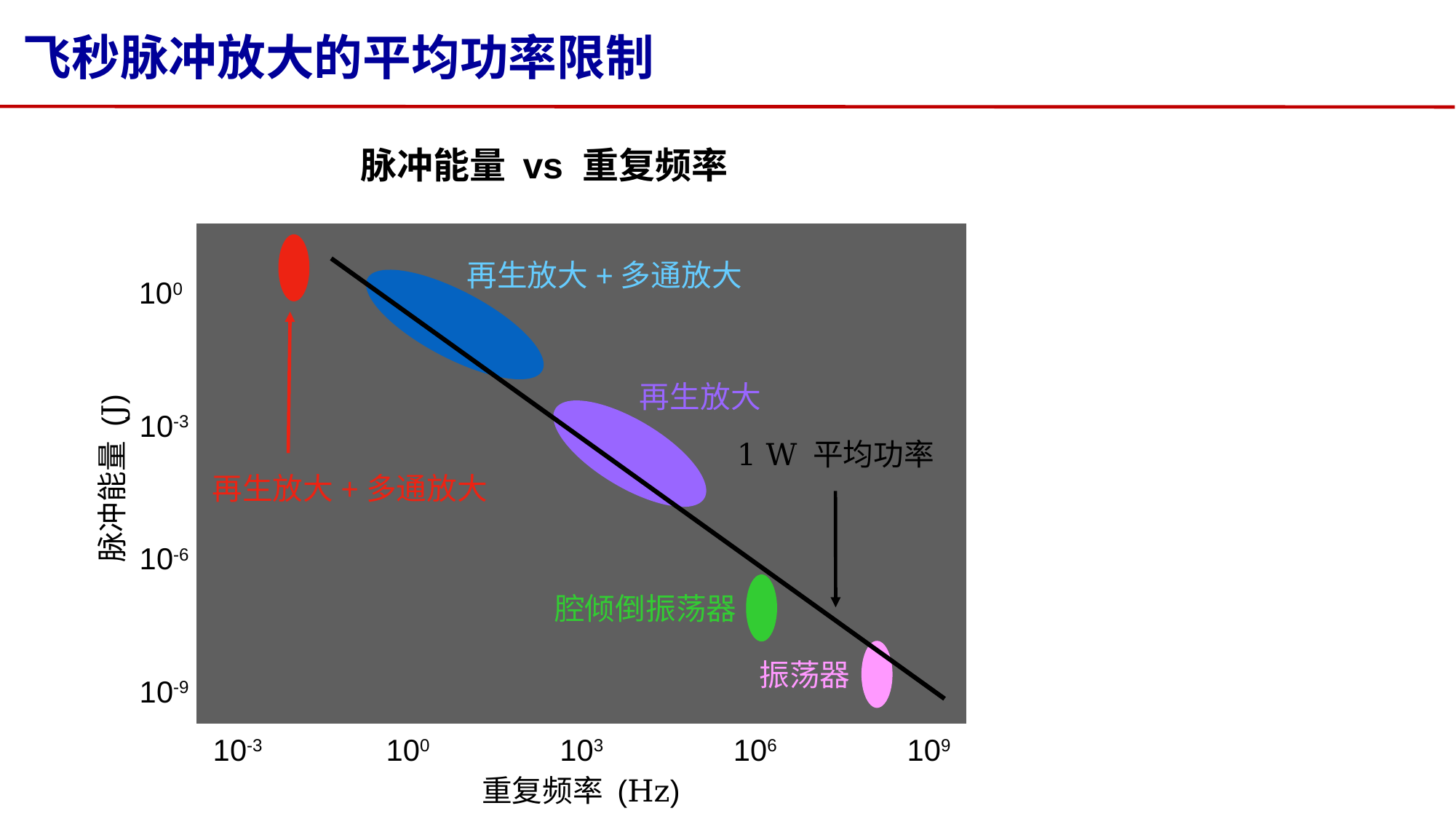

# 飞秒脉冲放大的平均功率限制
脉冲能量 vs 重复频率

再生放大+多通放大

100
10-3
10-6
10-9

再生放大

1 W 平均功率
脉冲能量 (J)
再生放大+多通放大

腔倾倒振荡器

振荡器
10-3
100
103
106
109
重复频率 (Hz)